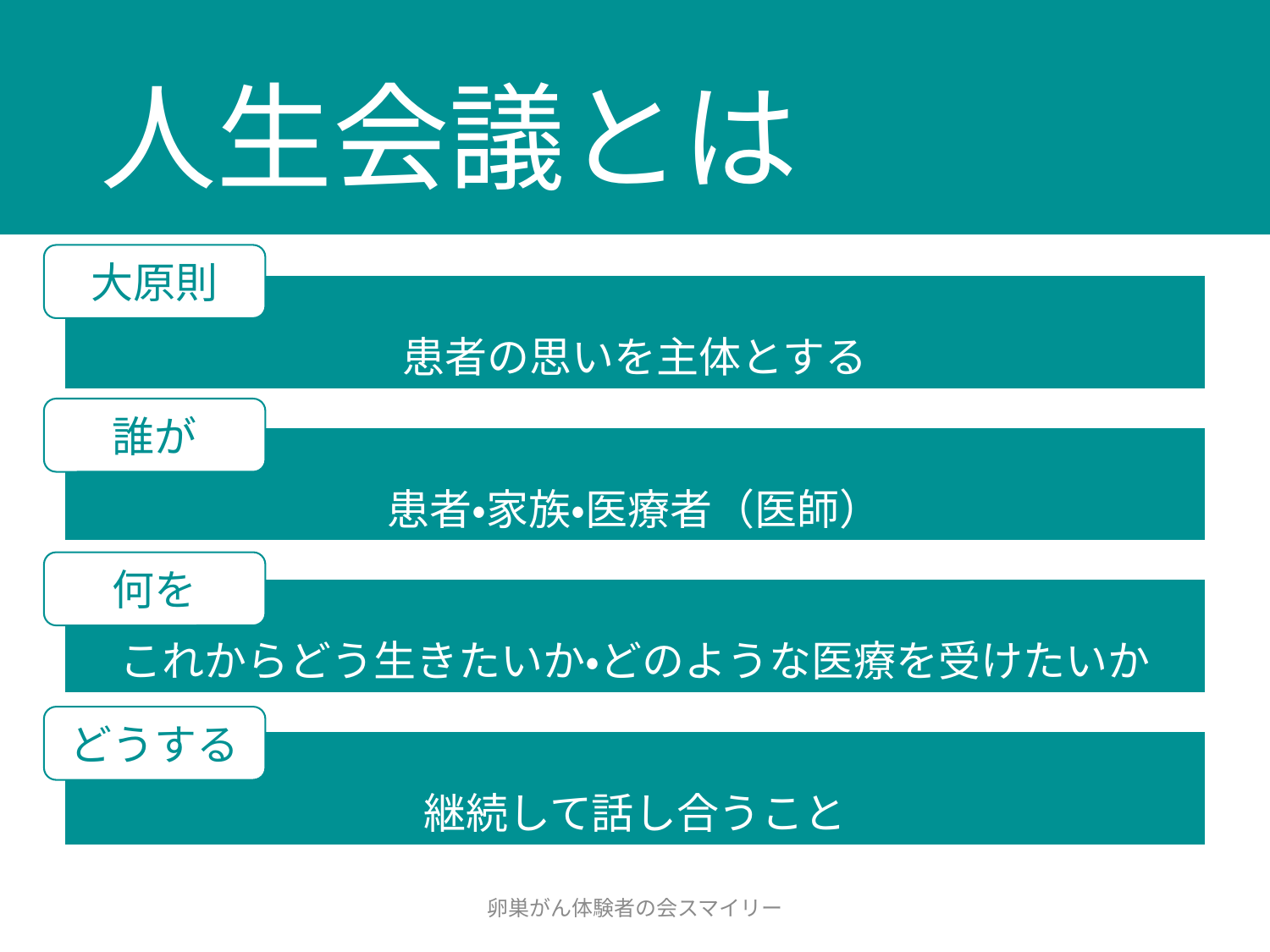

# 人生会議とは
大原則
患者の思いを主体とする
誰が
患者・家族・医療者（医師）
何を
これからどう生きたいか・どのような医療を受けたいか
どうする
継続して話し合うこと
卵巣がん体験者の会スマイリー